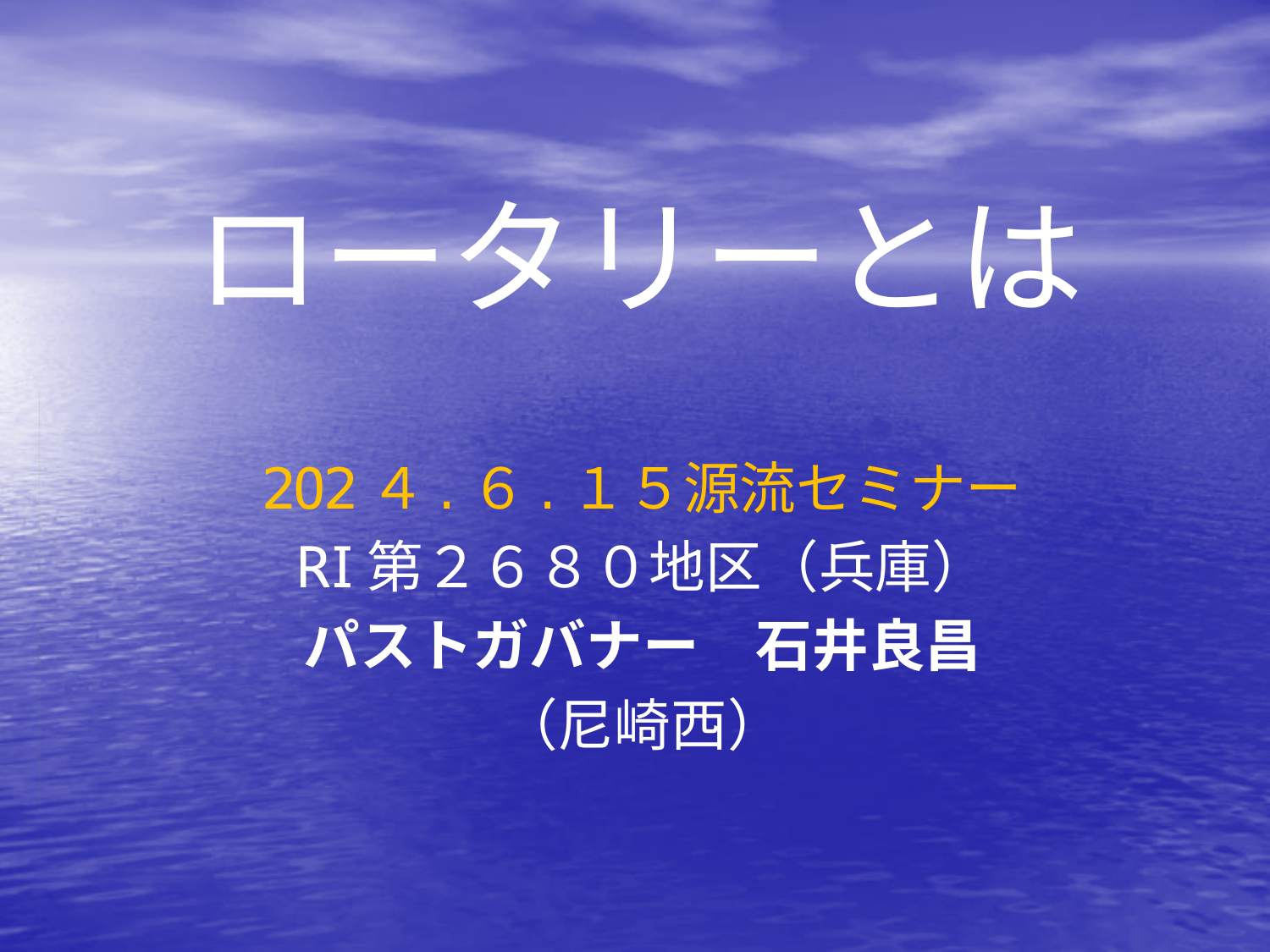

# ロータリーとは
202４.６.１５源流セミナー
RI第２６８０地区（兵庫）
パストガバナー　石井良昌
（尼崎西）